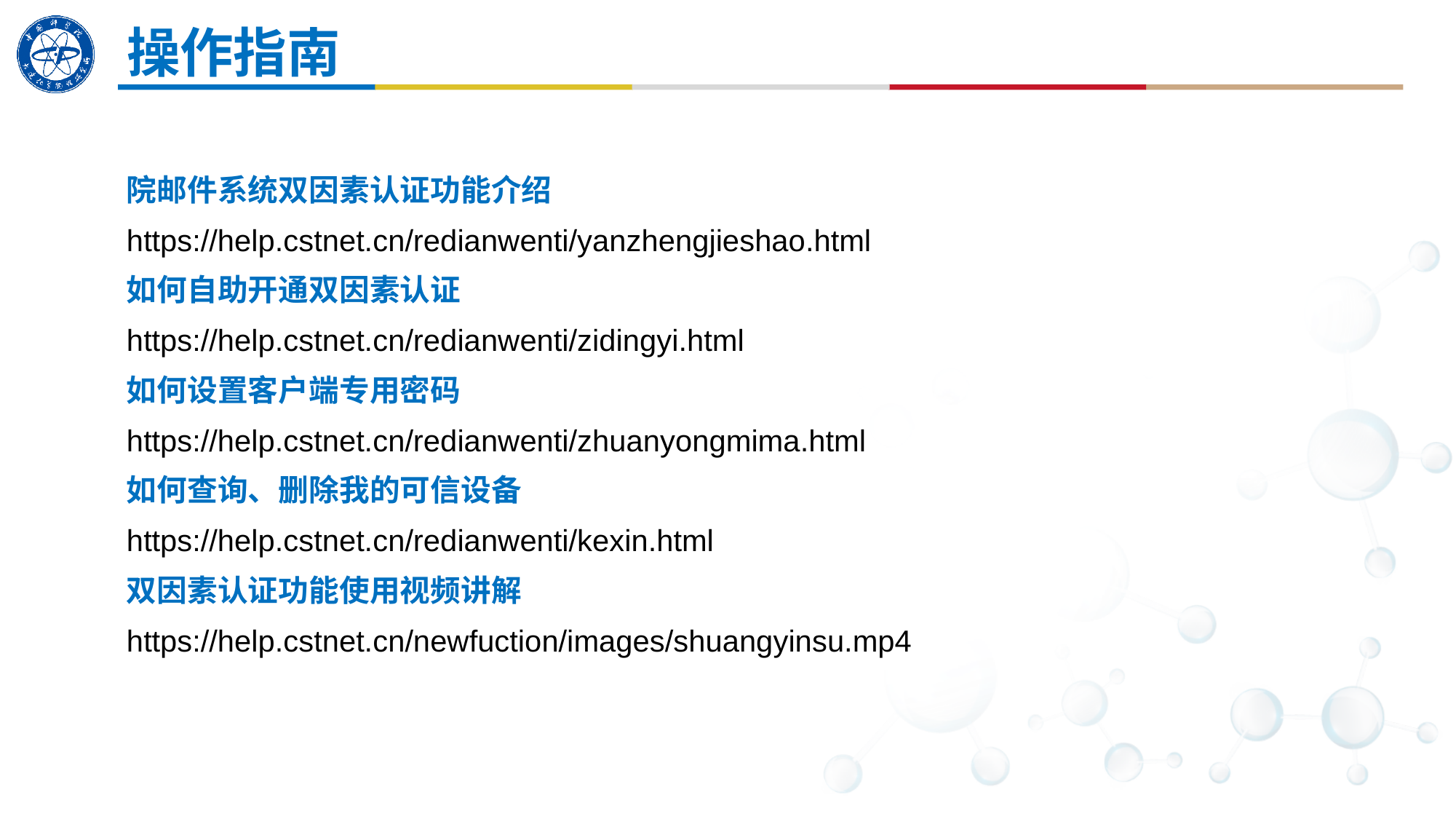

操作指南
院邮件系统双因素认证功能介绍
https://help.cstnet.cn/redianwenti/yanzhengjieshao.html
如何自助开通双因素认证
https://help.cstnet.cn/redianwenti/zidingyi.html
如何设置客户端专用密码
https://help.cstnet.cn/redianwenti/zhuanyongmima.html
如何查询、删除我的可信设备
https://help.cstnet.cn/redianwenti/kexin.html
双因素认证功能使用视频讲解
https://help.cstnet.cn/newfuction/images/shuangyinsu.mp4